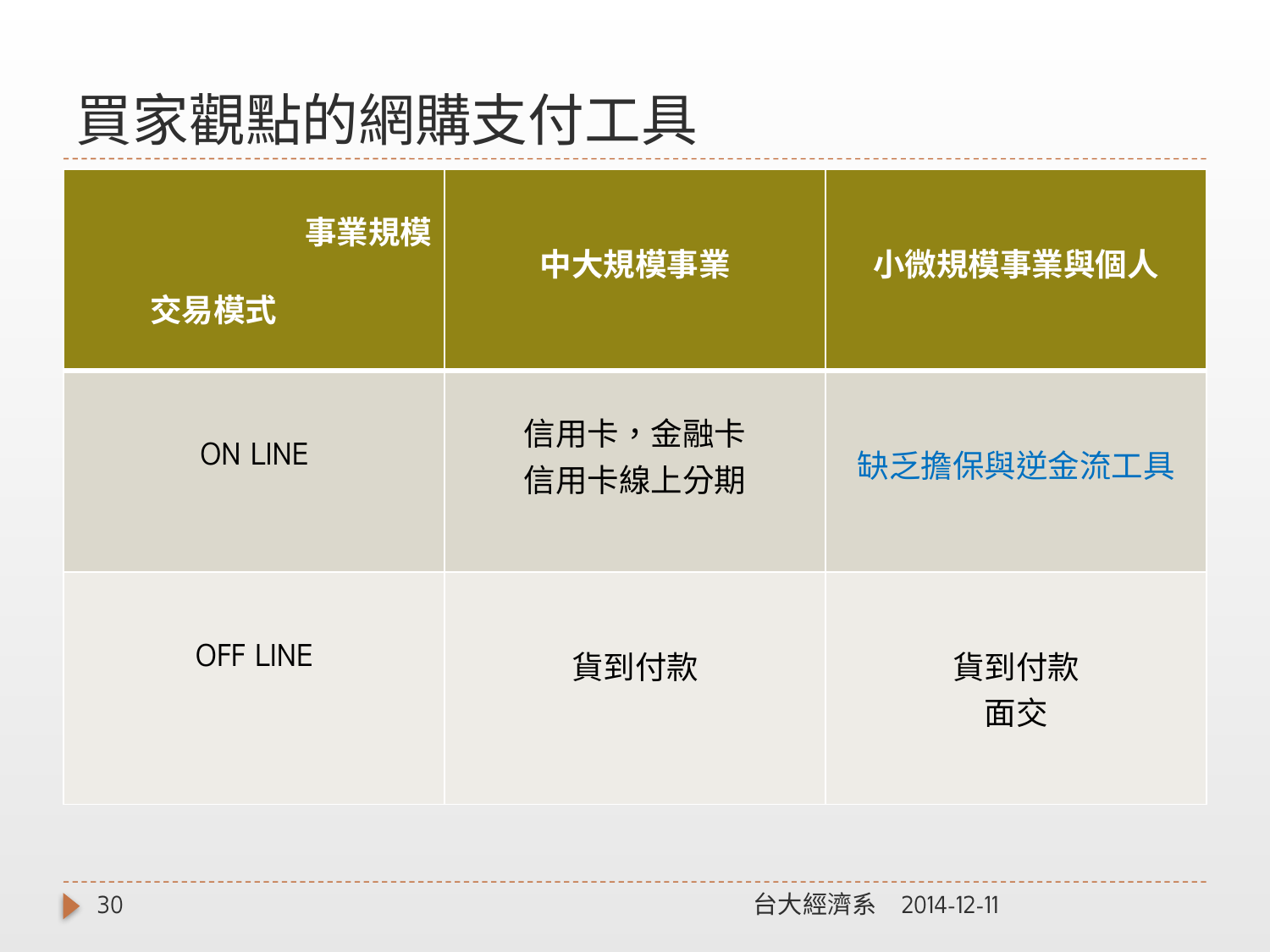

# 買家觀點的網購支付工具
| 事業規模 交易模式 | 中大規模事業 | 小微規模事業與個人 |
| --- | --- | --- |
| ON LINE | 信用卡，金融卡 信用卡線上分期 | 缺乏擔保與逆金流工具 |
| OFF LINE | 貨到付款 | 貨到付款 面交 |
30
台大經濟系
2014-12-11